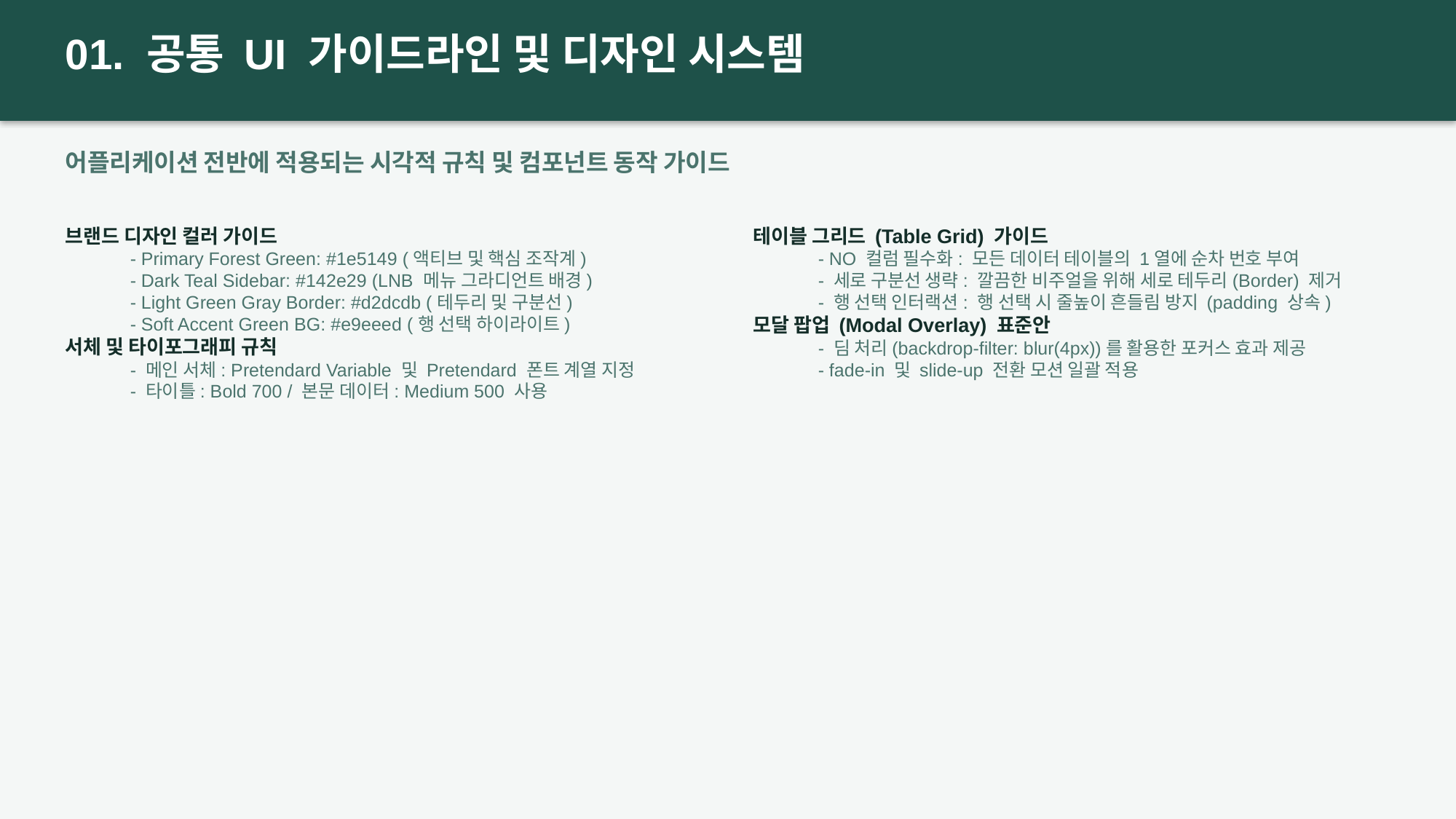

01. 공통 UI 가이드라인 및 디자인 시스템
어플리케이션 전반에 적용되는 시각적 규칙 및 컴포넌트 동작 가이드
브랜드 디자인 컬러 가이드
  - Primary Forest Green: #1e5149 (액티브 및 핵심 조작계)
  - Dark Teal Sidebar: #142e29 (LNB 메뉴 그라디언트 배경)
  - Light Green Gray Border: #d2dcdb (테두리 및 구분선)
  - Soft Accent Green BG: #e9eeed (행 선택 하이라이트)
서체 및 타이포그래피 규칙
  - 메인 서체: Pretendard Variable 및 Pretendard 폰트 계열 지정
  - 타이틀: Bold 700 / 본문 데이터: Medium 500 사용
테이블 그리드 (Table Grid) 가이드
  - NO 컬럼 필수화: 모든 데이터 테이블의 1열에 순차 번호 부여
  - 세로 구분선 생략: 깔끔한 비주얼을 위해 세로 테두리(Border) 제거
  - 행 선택 인터랙션: 행 선택 시 줄높이 흔들림 방지 (padding 상속)
모달 팝업 (Modal Overlay) 표준안
  - 딤 처리(backdrop-filter: blur(4px))를 활용한 포커스 효과 제공
  - fade-in 및 slide-up 전환 모션 일괄 적용